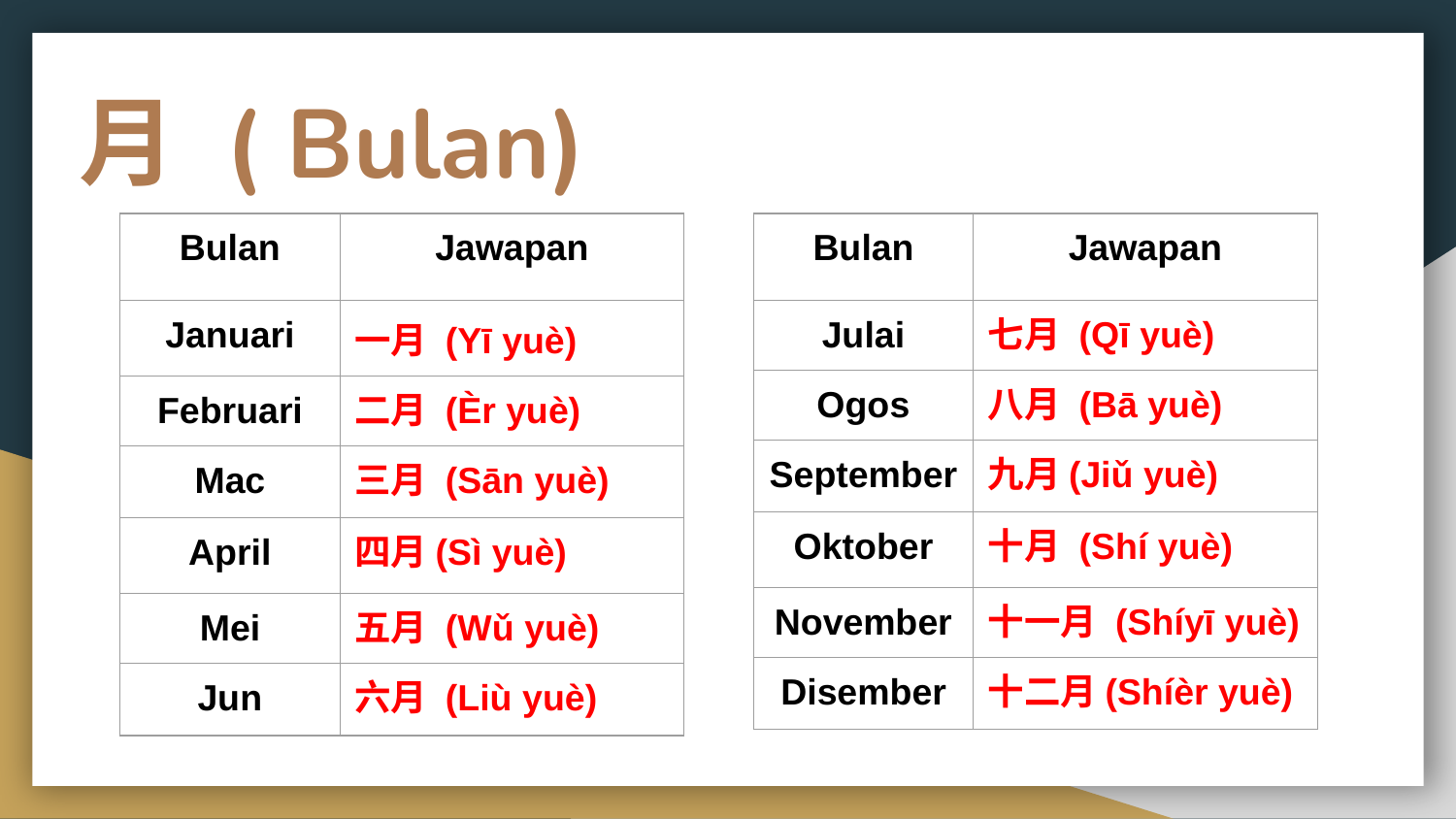

月 ( Bulan)
| Bulan | Jawapan |
| --- | --- |
| Januari | 一月 (Yī yuè) |
| Februari | 二月 (Èr yuè) |
| Mac | 三月 (Sān yuè) |
| April | 四月(Sì yuè) |
| Mei | 五月 (Wǔ yuè) |
| Jun | 六月 (Liù yuè) |
| Bulan | Jawapan |
| --- | --- |
| Julai | 七月 (Qī yuè) |
| Ogos | 八月 (Bā yuè) |
| September | 九月(Jiǔ yuè) |
| Oktober | 十月 (Shí yuè) |
| November | 十一月 (Shíyī yuè) |
| Disember | 十二月(Shíèr yuè) |